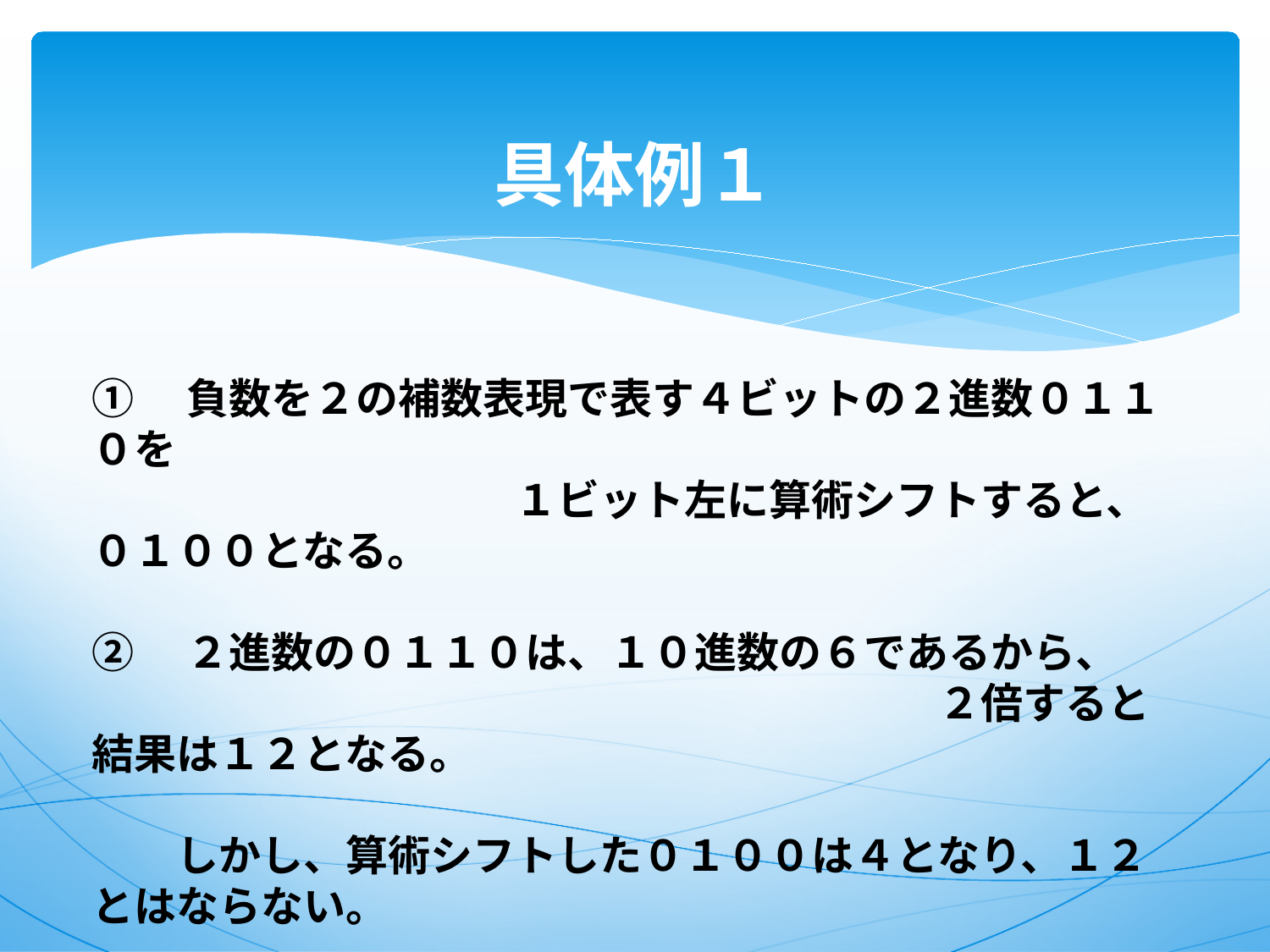

# 具体例１
①　負数を２の補数表現で表す４ビットの２進数０１１０を
　　　　　　　　　　１ビット左に算術シフトすると、０１００となる。

②　２進数の０１１０は、１０進数の６であるから、
　　　　　　　　　　　　　　　　　　　　２倍すると結果は１２となる。

　　しかし、算術シフトした０１００は４となり、１２とはならない。

③　正数の場合に１のオーバフローが発生したためである。